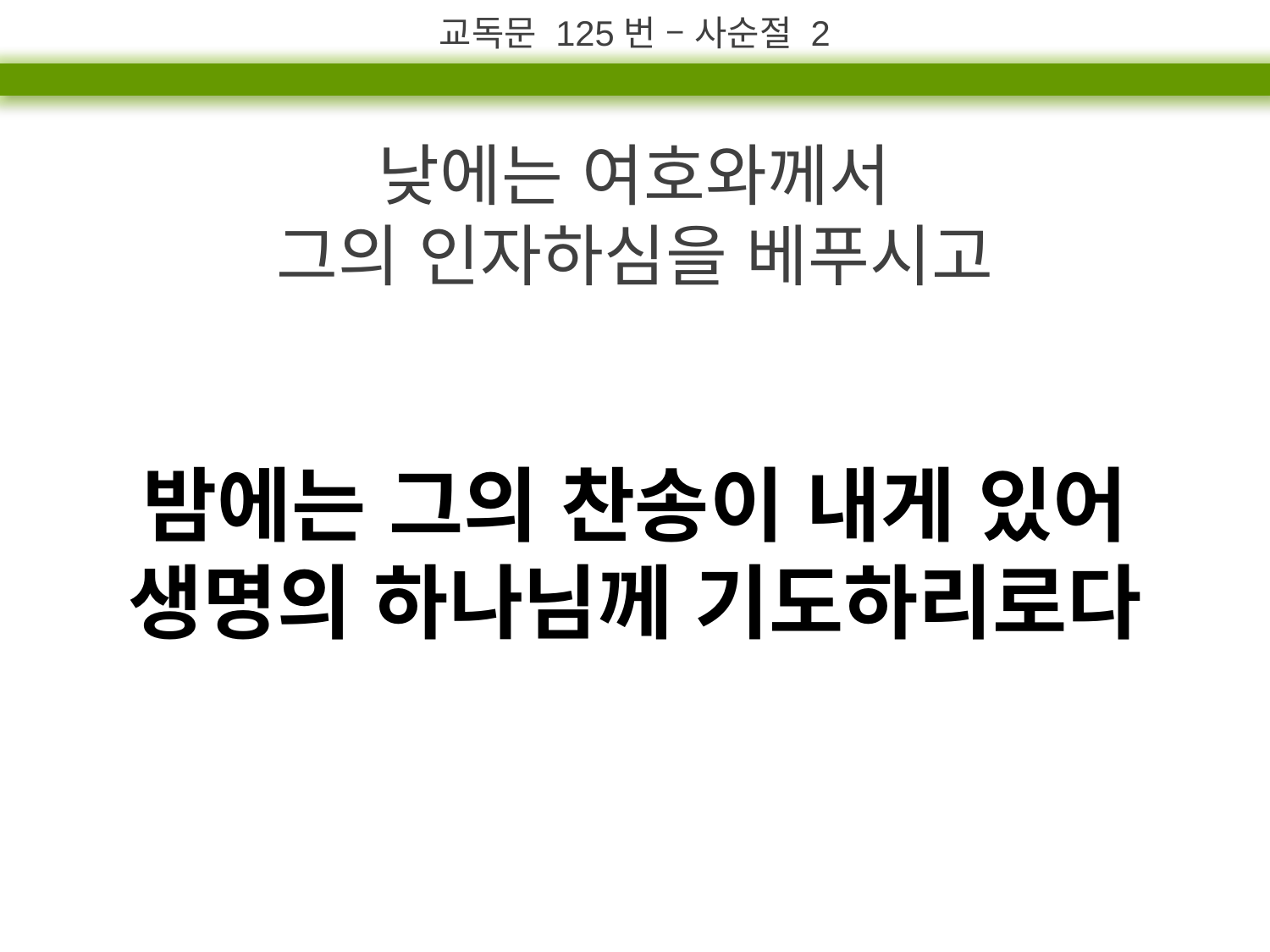

교독문 125번 – 사순절 2

낮에는 여호와께서
그의 인자하심을 베푸시고
밤에는 그의 찬송이 내게 있어
생명의 하나님께 기도하리로다